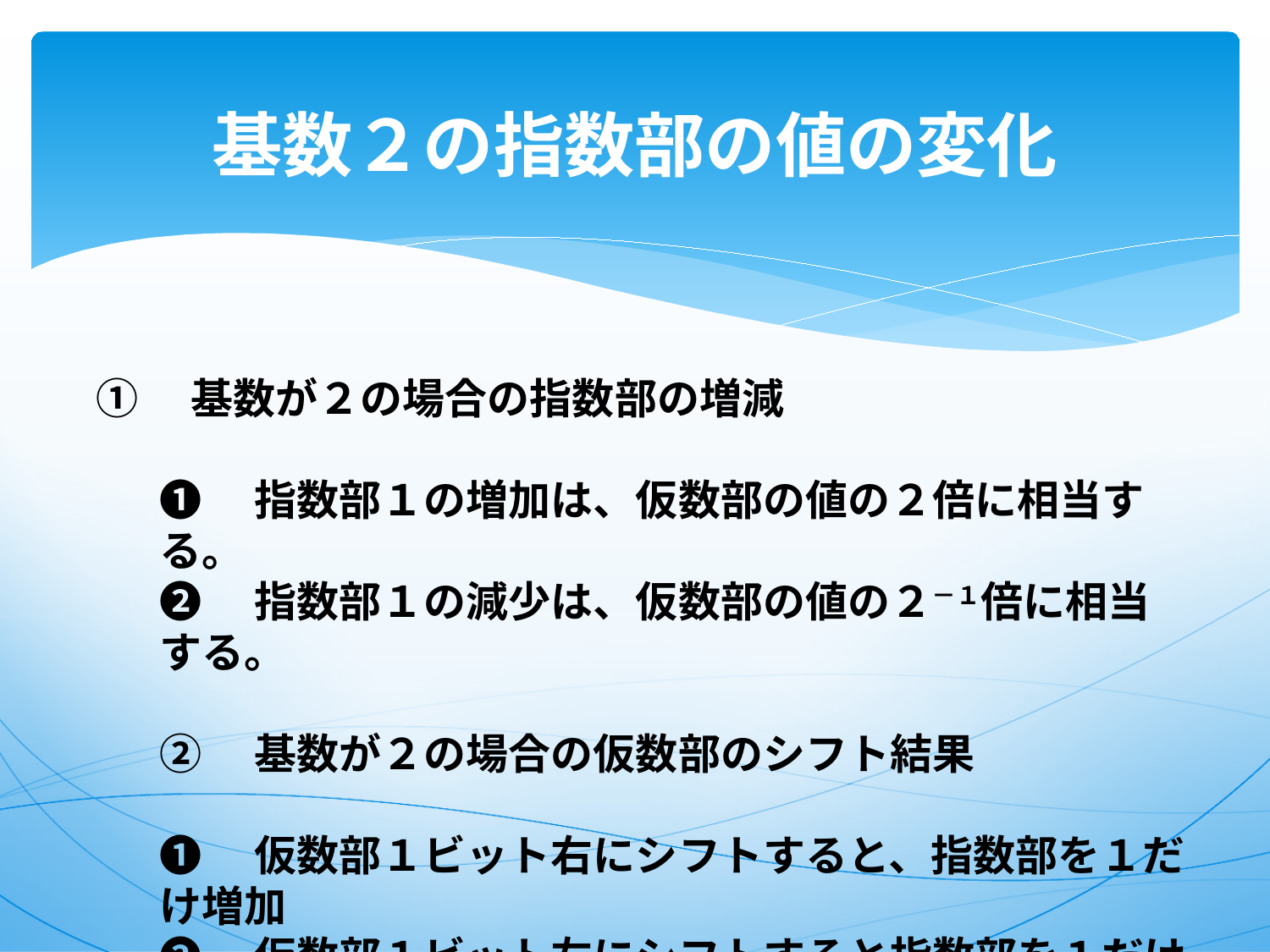

# 基数２の指数部の値の変化
①　基数が２の場合の指数部の増減

❶　指数部１の増加は、仮数部の値の２倍に相当する。
❷　指数部１の減少は、仮数部の値の２－１倍に相当する。

②　基数が２の場合の仮数部のシフト結果

❶　仮数部１ビット右にシフトすると、指数部を１だけ増加
❷　仮数部１ビット左にシフトすると指数部を１だけ減少